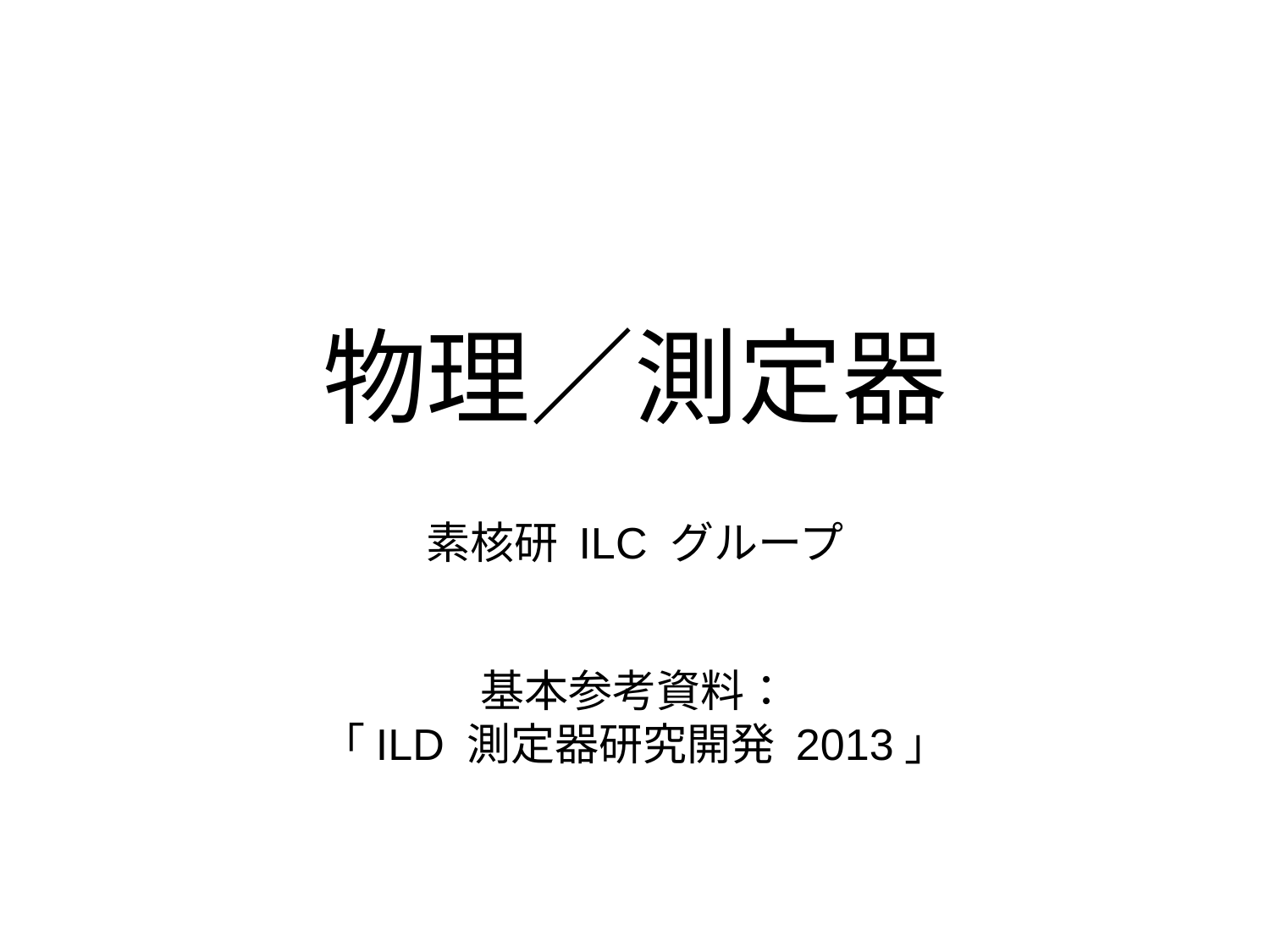

# 物理／測定器
素核研 ILC グループ
基本参考資料：
「ILD 測定器研究開発 2013」